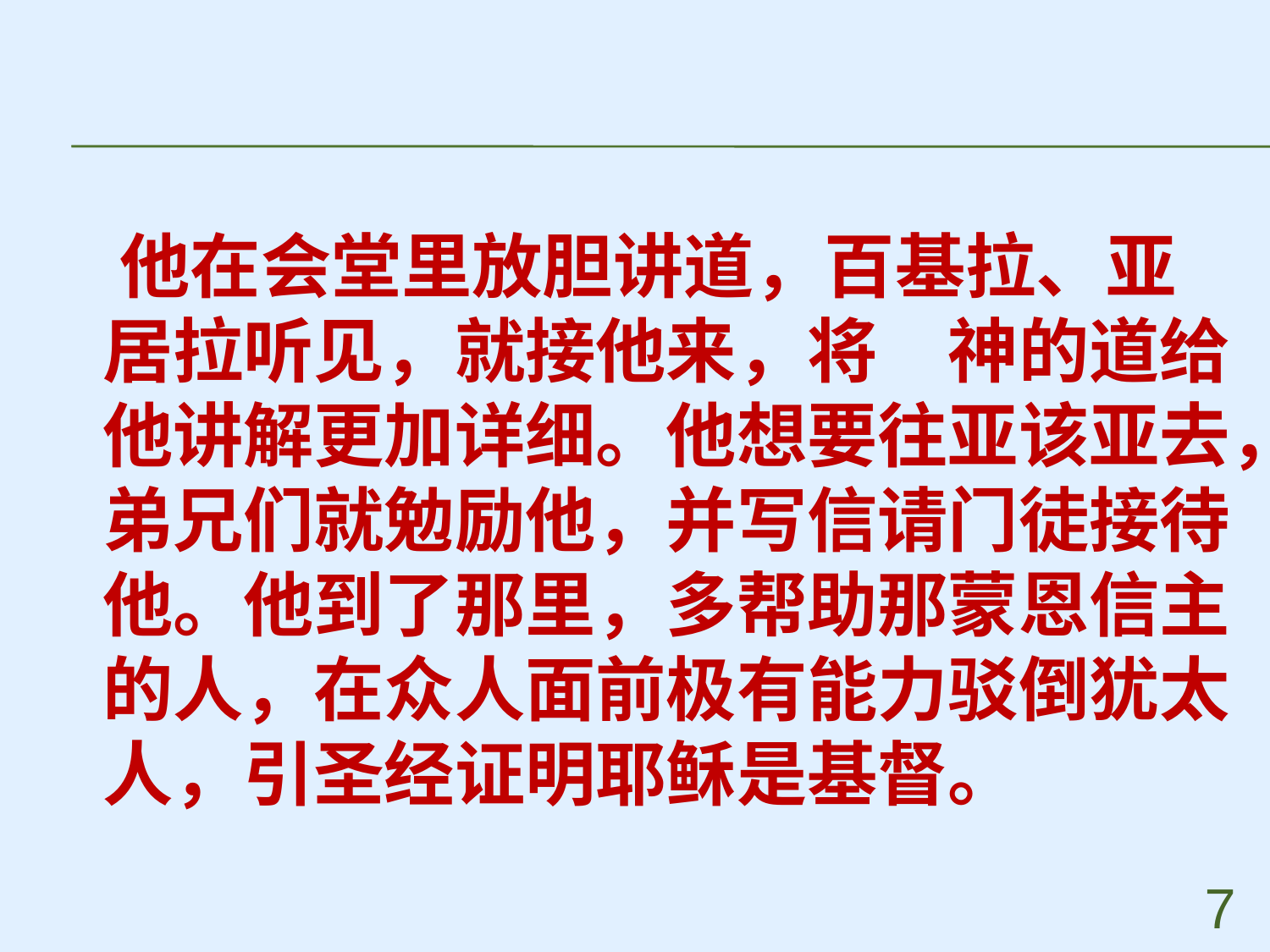

#
   他在会堂里放胆讲道，百基拉、亚居拉听见，就接他来，将　神的道给他讲解更加详细。他想要往亚该亚去，弟兄们就勉励他，并写信请门徒接待他。他到了那里，多帮助那蒙恩信主的人，在众人面前极有能力驳倒犹太人，引圣经证明耶稣是基督。
7